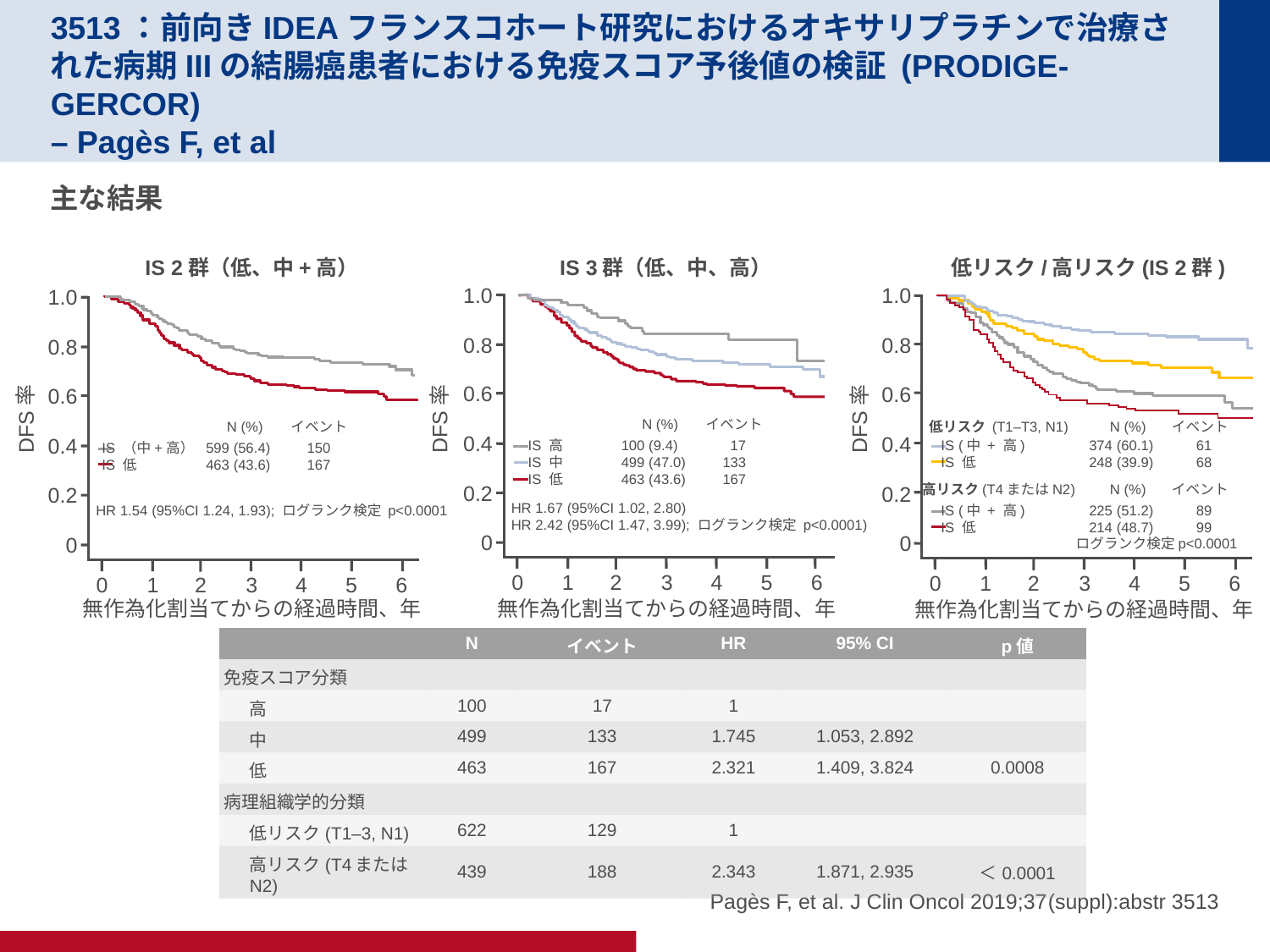

# 3513：前向きIDEAフランスコホート研究におけるオキサリプラチンで治療された病期IIIの結腸癌患者における免疫スコア予後値の検証 (PRODIGE-GERCOR) – Pagès F, et al
主な結果
IS 2群（低、中+高）
1.0

0.8

0.6

DFS率
N (%)
イベント
0.4
IS （中+高）
IS 低
599 (56.4)
463 (43.6)
150
167

0.2

HR 1.54 (95%CI 1.24, 1.93); ログランク検定 p<0.0001
0

0
1
2

3
4
5
6
無作為化割当てからの経過時間、年
IS 3群（低、中、高）
 低リスク/高リスク(IS 2群)
1.0

0.8

0.6

DFS率
N (%)
イベント
IS (中 + 高)
IS 低
374 (60.1)
248 (39.9)
61
68
高リスク(T4またはN2)
N (%)
イベント
IS (中 + 高)
IS 低
225 (51.2)
214 (48.7)
89
99
低リスク (T1–T3, N1)
0.4

0.2

0
ログランク検定p<0.0001

0
1
2

3
4
5
6
無作為化割当てからの経過時間、年
1.0

0.8

0.6

N (%)
イベント
0.4
IS 高
IS 中
IS 低
100 (9.4)
499 (47.0)
463 (43.6)
17
133
167

0.2

HR 1.67 (95%CI 1.02, 2.80)
HR 2.42 (95%CI 1.47, 3.99); ログランク検定 p<0.0001)
0

0
1
2

3
4
5
6
DFS率
無作為化割当てからの経過時間、年
|  | N | イベント | HR | 95% CI | p値 |
| --- | --- | --- | --- | --- | --- |
| 免疫スコア分類 |  |  |  |  |  |
| 高 | 100 | 17 | 1 |  |  |
| 中 | 499 | 133 | 1.745 | 1.053, 2.892 |  |
| 低 | 463 | 167 | 2.321 | 1.409, 3.824 | 0.0008 |
| 病理組織学的分類 |  |  |  |  |  |
| 低リスク(T1–3, N1) | 622 | 129 | 1 |  |  |
| 高リスク(T4またはN2) | 439 | 188 | 2.343 | 1.871, 2.935 | ＜0.0001 |
Pagès F, et al. J Clin Oncol 2019;37(suppl):abstr 3513